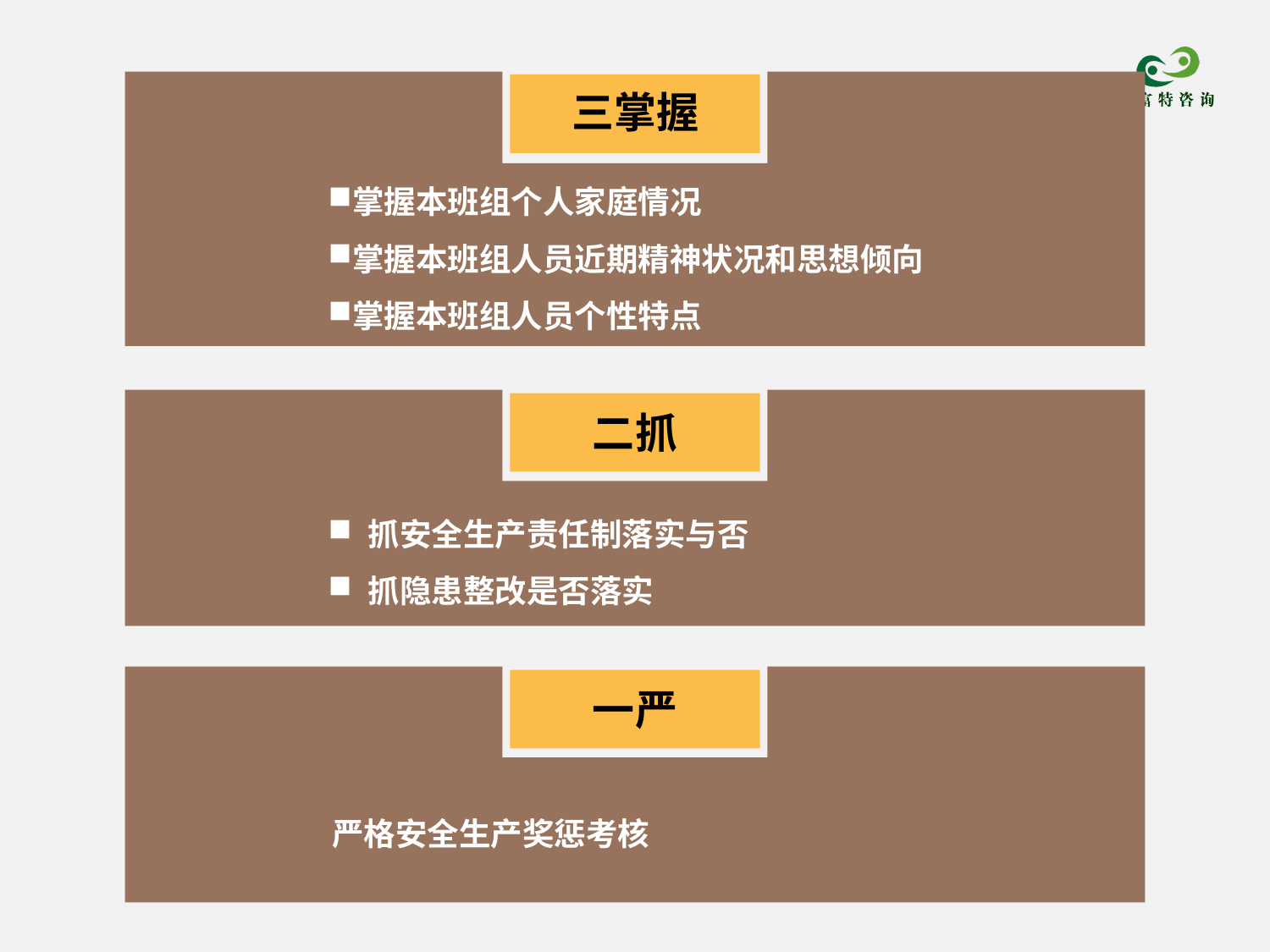

三掌握
掌握本班组个人家庭情况
掌握本班组人员近期精神状况和思想倾向
掌握本班组人员个性特点

二抓
抓安全生产责任制落实与否
抓隐患整改是否落实

一严
严格安全生产奖惩考核